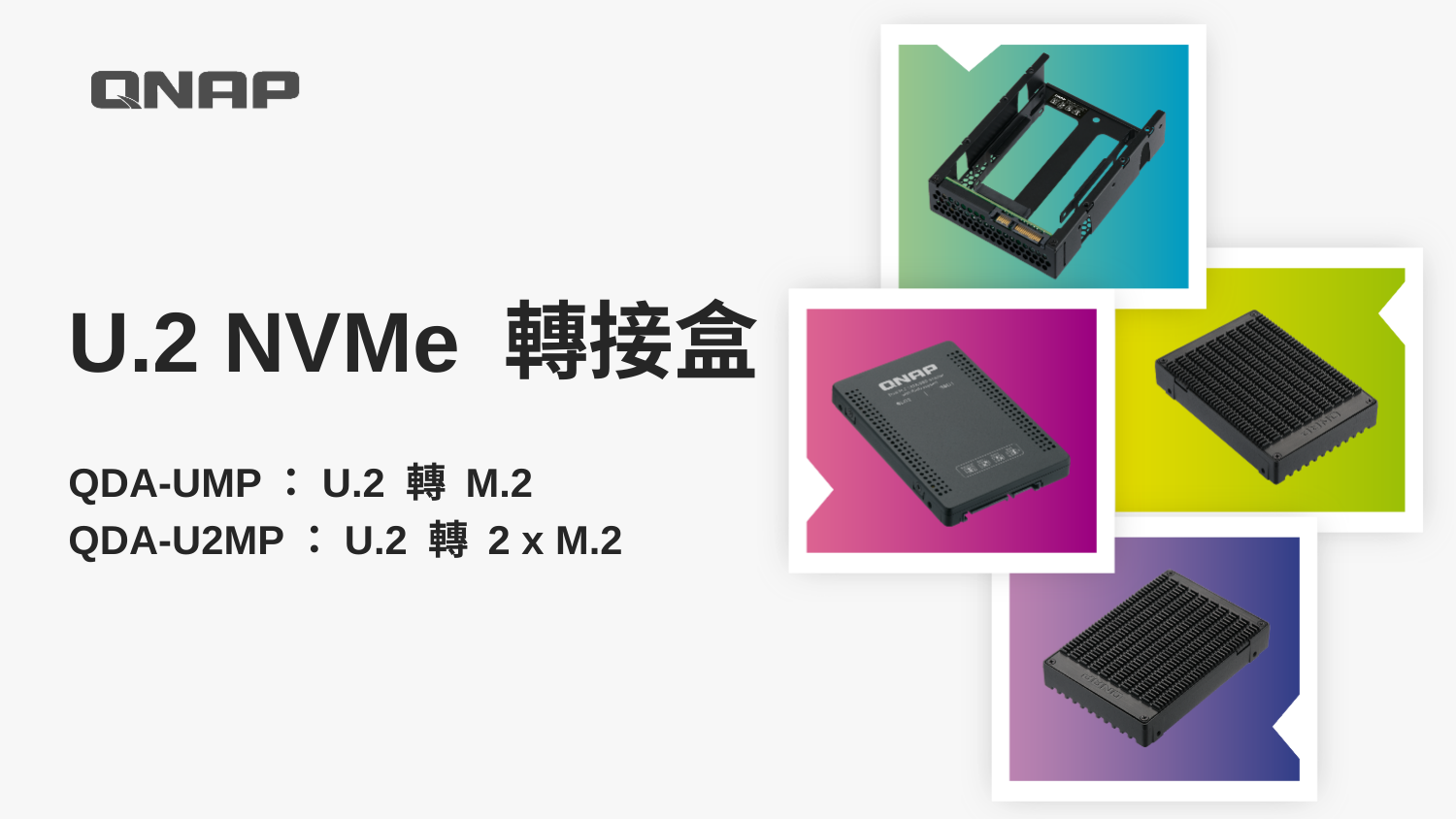

# U.2 NVMe 轉接盒
QDA-UMP：U.2 轉 M.2
QDA-U2MP：U.2 轉 2 x M.2